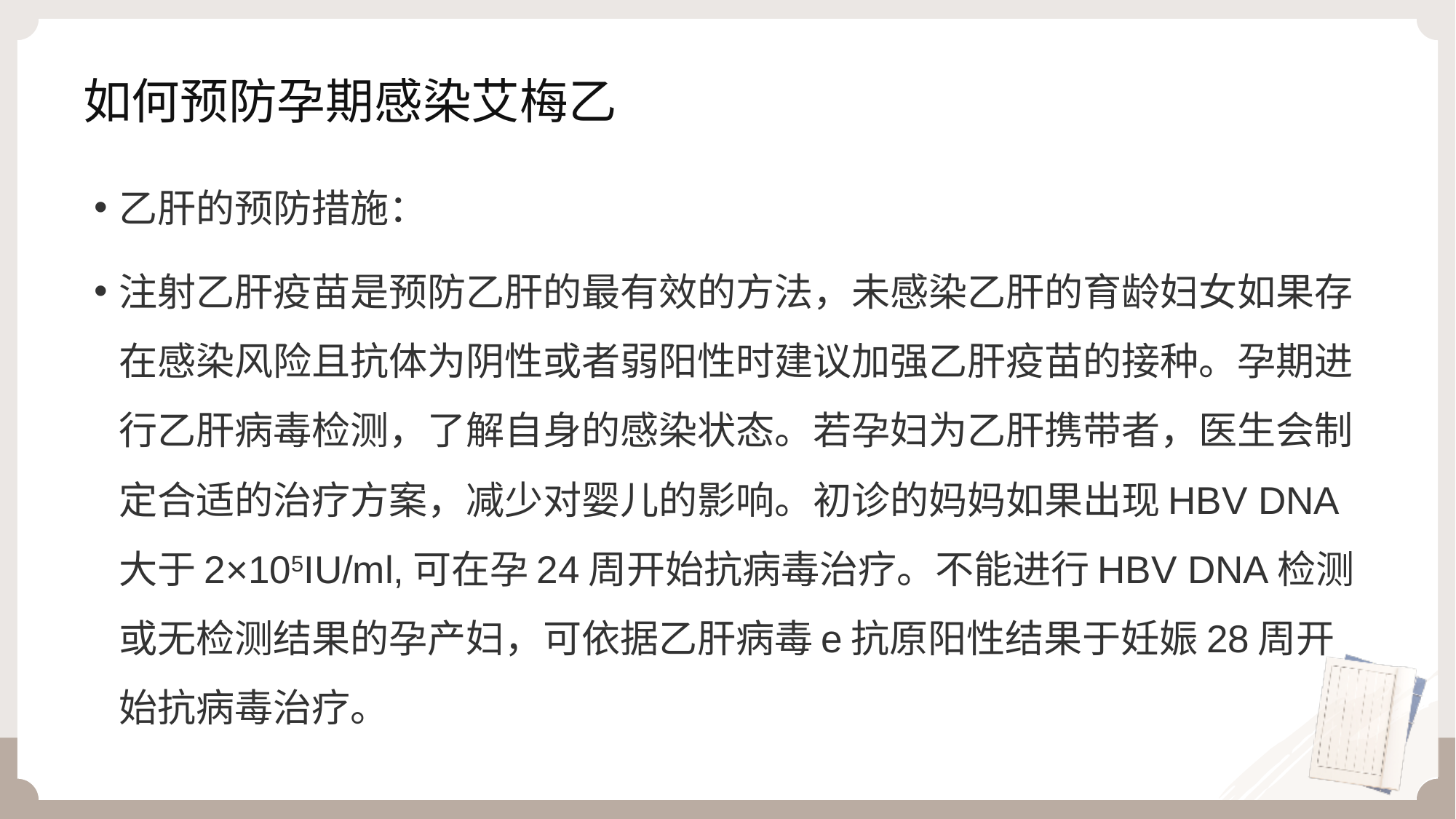

# 如何预防孕期感染艾梅乙
乙肝的预防措施：
注射乙肝疫苗是预防乙肝的最有效的方法，未感染乙肝的育龄妇女如果存在感染风险且抗体为阴性或者弱阳性时建议加强乙肝疫苗的接种。孕期进行乙肝病毒检测，了解自身的感染状态。若孕妇为乙肝携带者，医生会制定合适的治疗方案，减少对婴儿的影响。初诊的妈妈如果出现HBV DNA大于2×105IU/ml,可在孕24周开始抗病毒治疗。不能进行HBV DNA检测或无检测结果的孕产妇，可依据乙肝病毒e抗原阳性结果于妊娠28周开始抗病毒治疗。